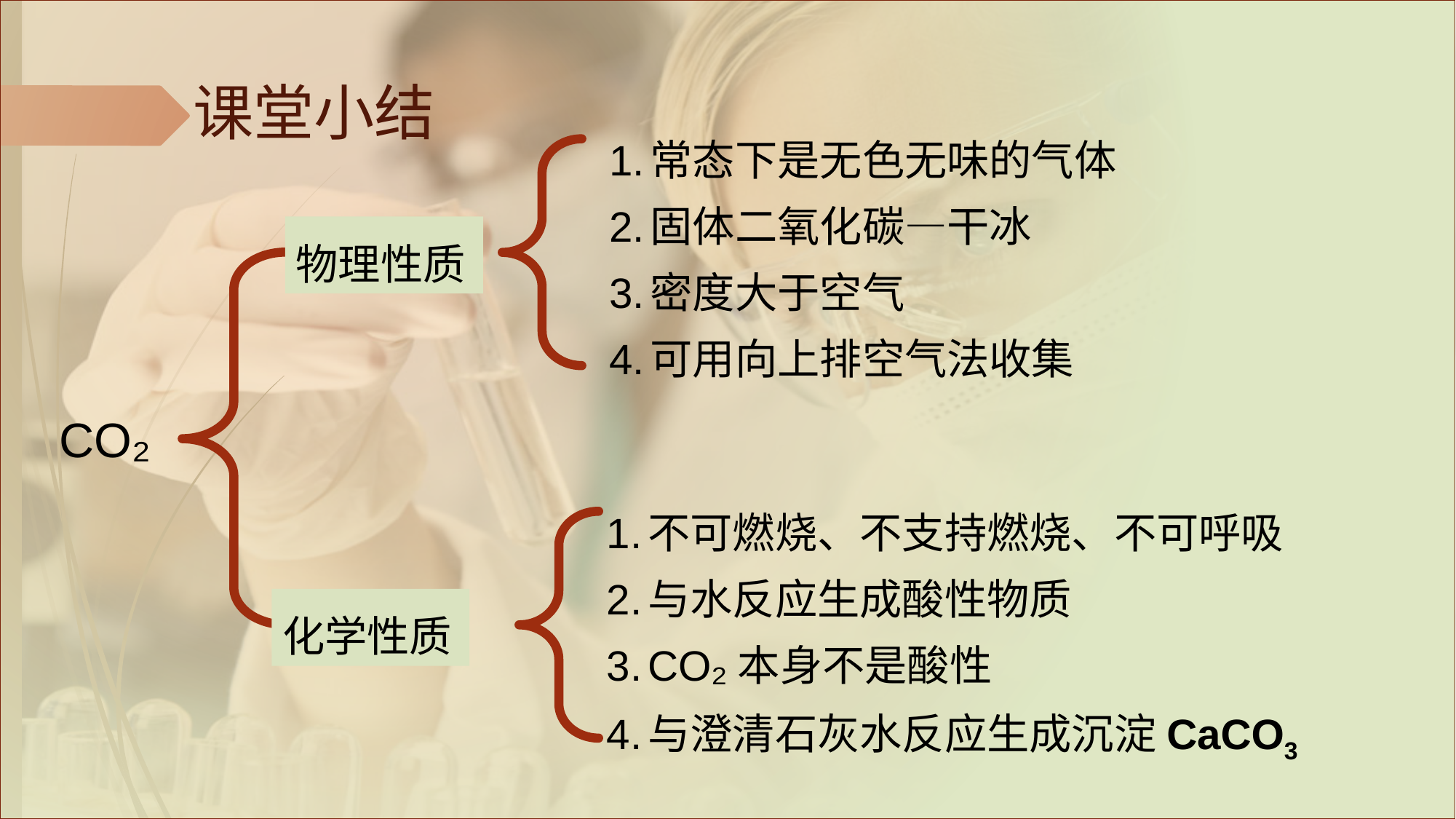

# 课堂小结
常态下是无色无味的气体
固体二氧化碳—干冰
密度大于空气
可用向上排空气法收集

物理性质

CO₂
不可燃烧、不支持燃烧、不可呼吸
与水反应生成酸性物质
CO₂本身不是酸性
与澄清石灰水反应生成沉淀CaCO3

化学性质